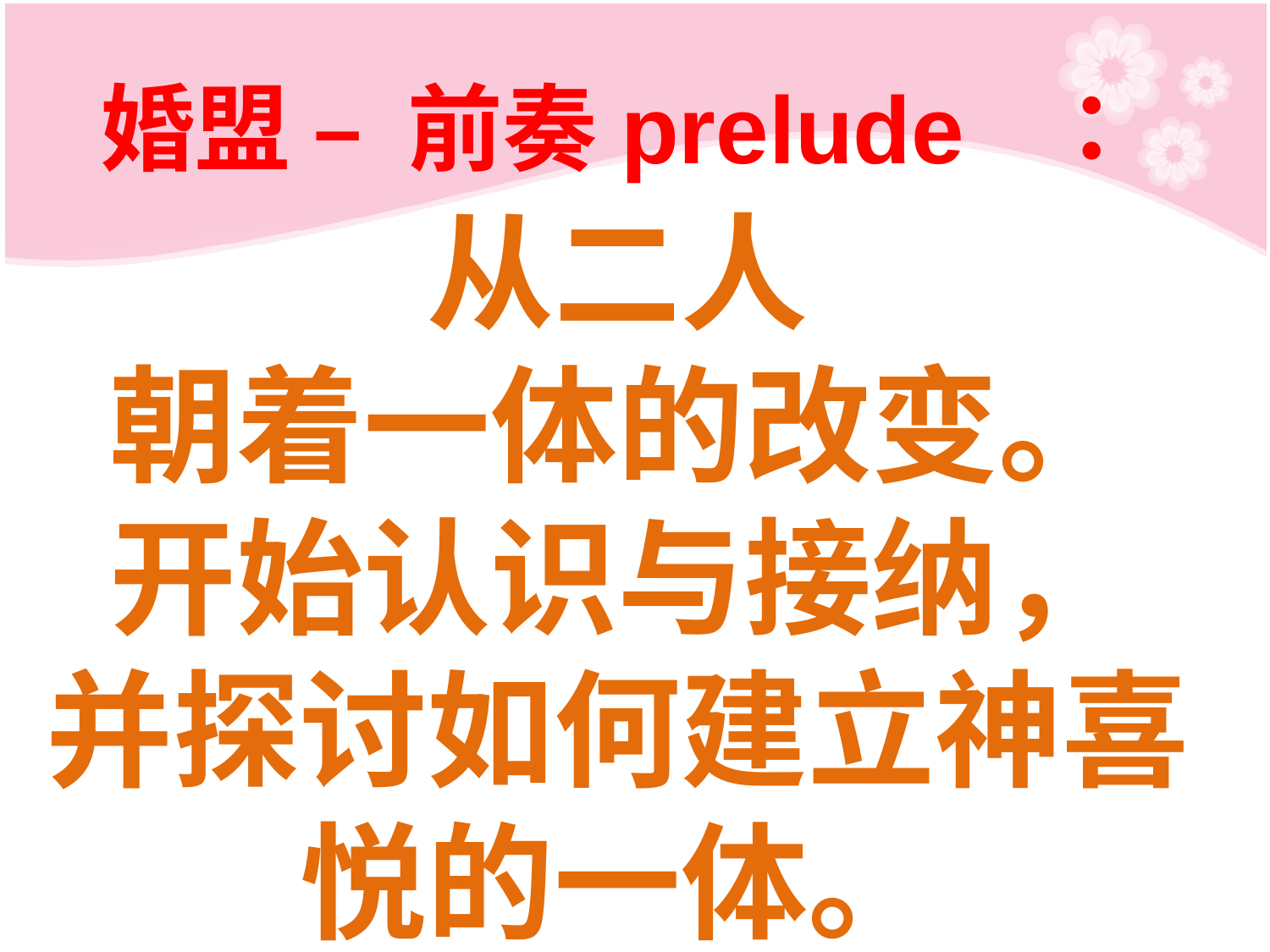

# 婚盟 –  前奏prelude ：
从二人
朝着一体的改变。
开始认识与接纳，
并探讨如何建立神喜悦的一体。